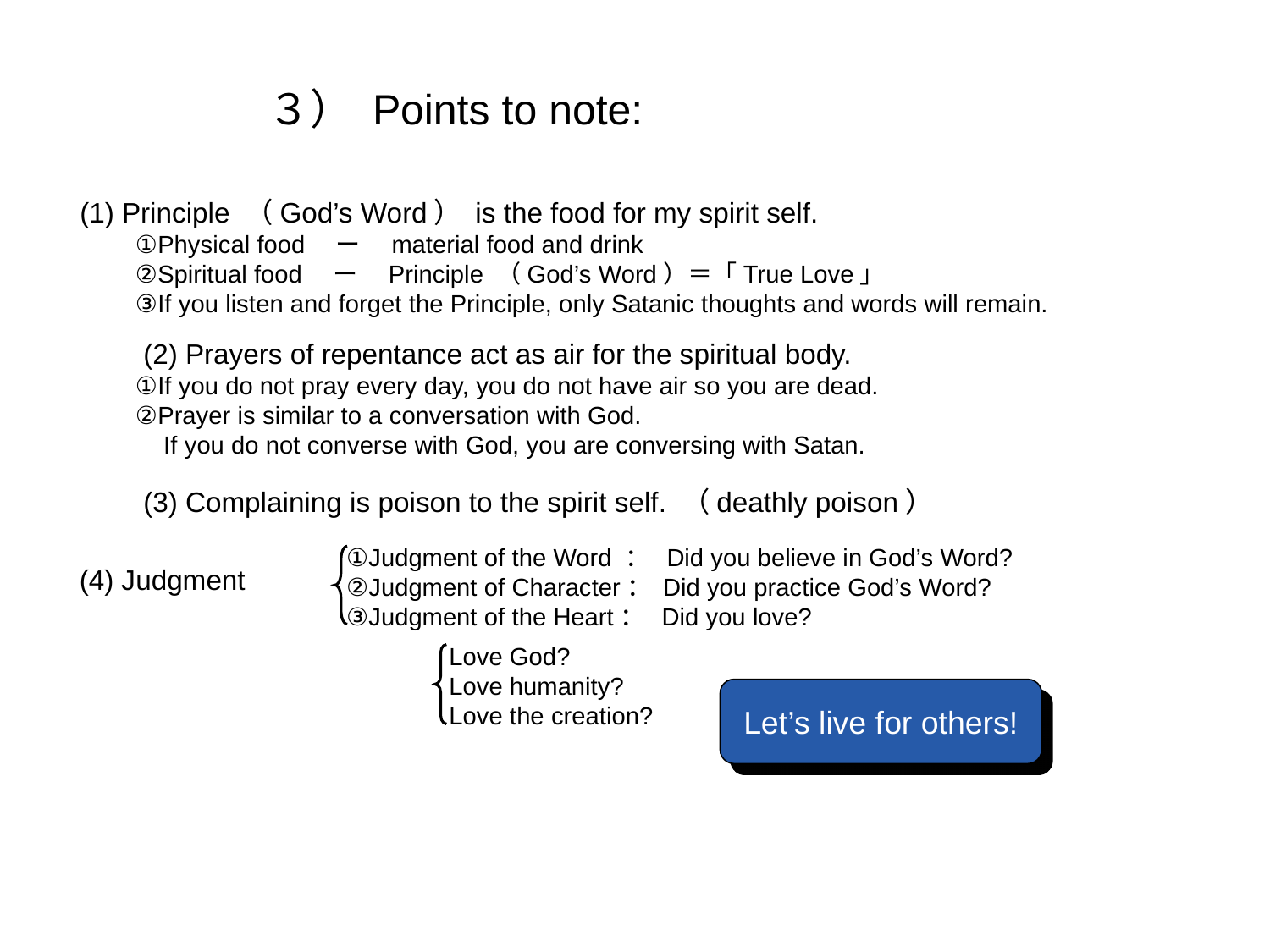

３） Points to note:
 (1) Principle （God’s Word） is the food for my spirit self.
①Physical food　ー　material food and drink
②Spiritual food　ー　Principle （God’s Word）＝「True Love」
③If you listen and forget the Principle, only Satanic thoughts and words will remain.

 (2) Prayers of repentance act as air for the spiritual body.
①If you do not pray every day, you do not have air so you are dead.
②Prayer is similar to a conversation with God.
    If you do not converse with God, you are conversing with Satan.

 (3) Complaining is poison to the spirit self. （deathly poison）
①Judgment of the Word ：  Did you believe in God’s Word?
②Judgment of Character： Did you practice God’s Word?
③Judgment of the Heart：  Did you love?

(4) Judgment
Love God?
Love humanity?
Love the creation?

Let’s live for others!